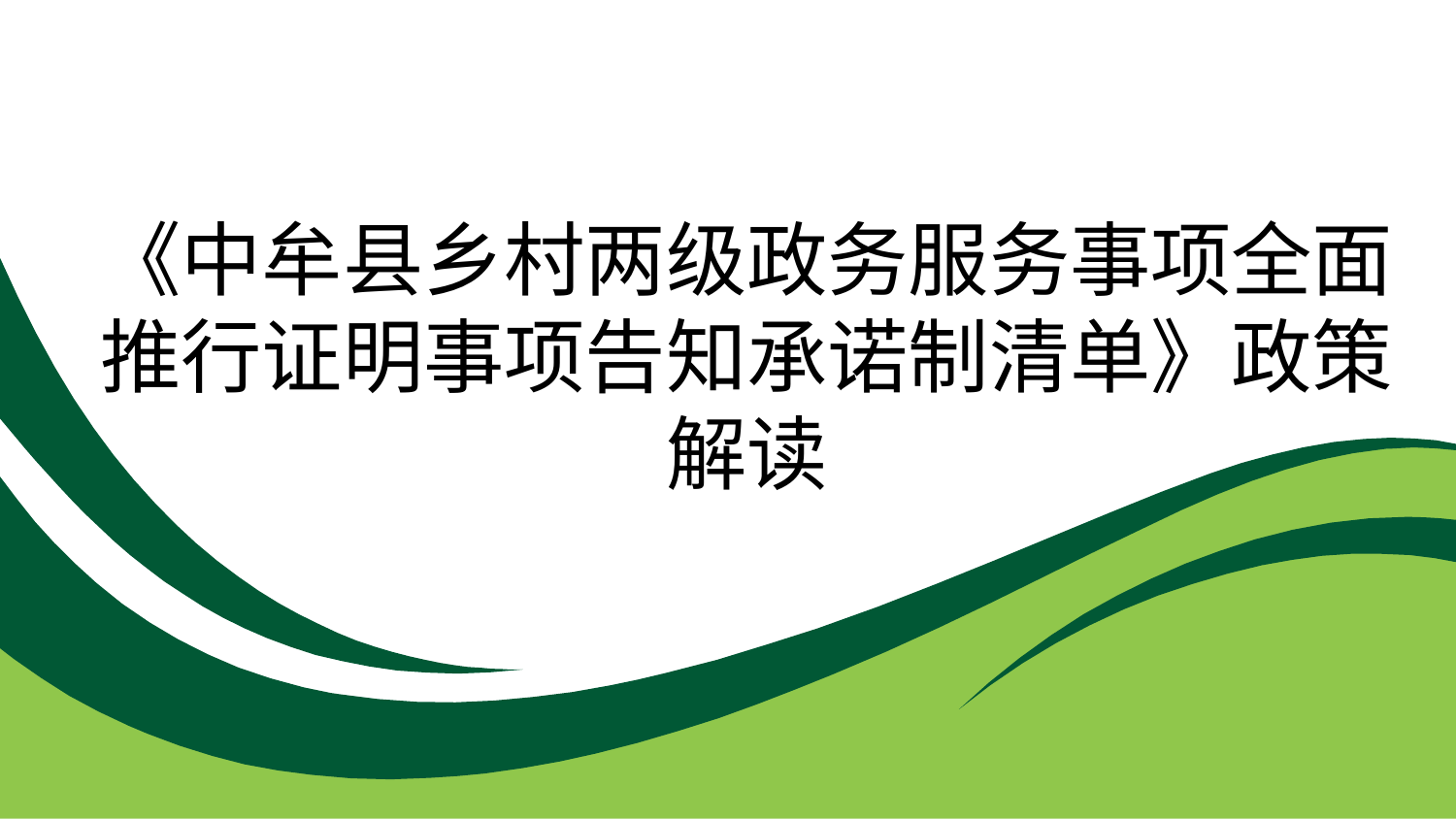

《中牟县乡村两级政务服务事项全面推行证明事项告知承诺制清单》政策解读